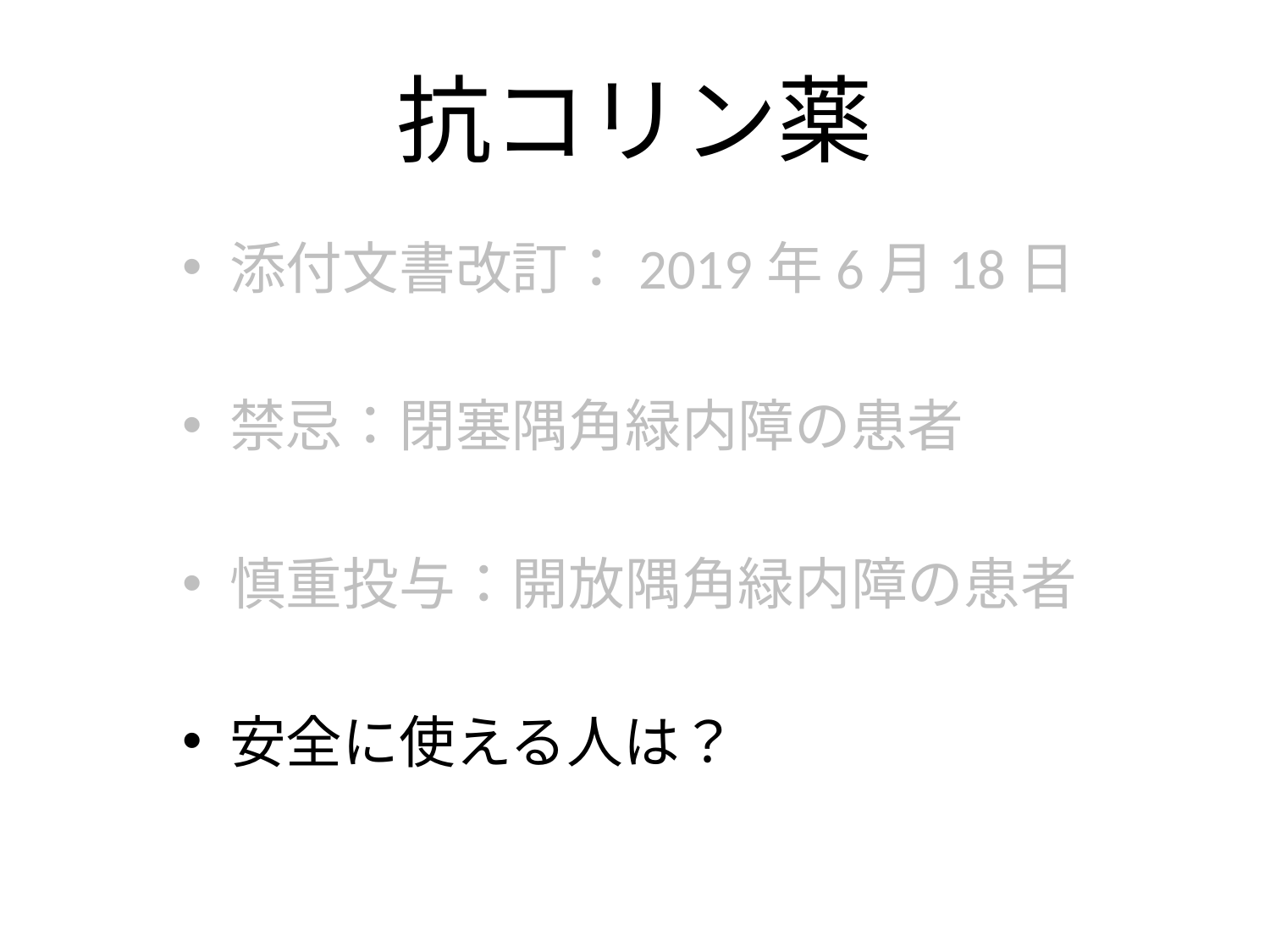

# 抗コリン薬
添付文書改訂：2019年6月18日

禁忌：閉塞隅角緑内障の患者

慎重投与：開放隅角緑内障の患者

安全に使える人は？